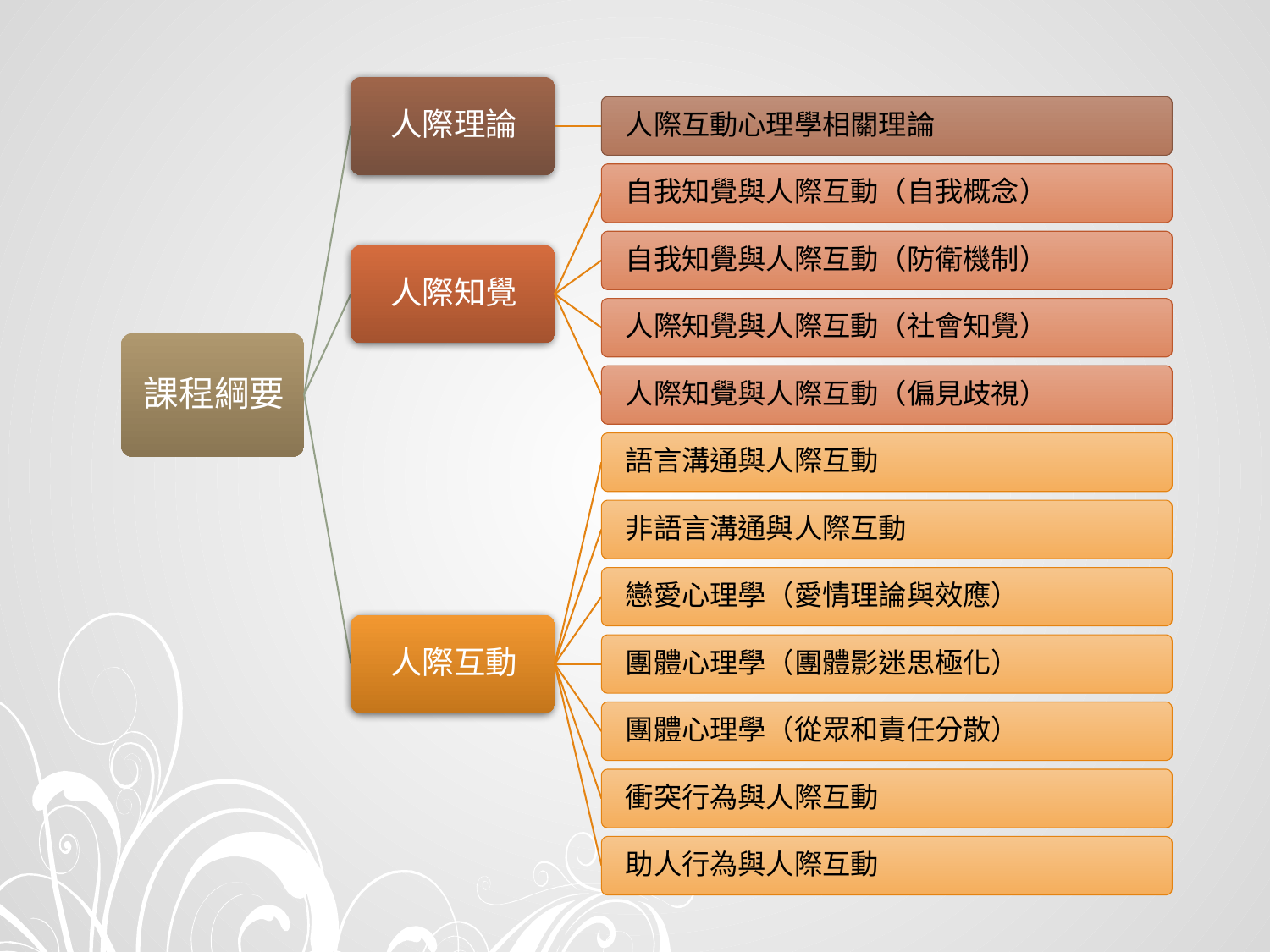

課程綱要

人際理論

  人際互動心理學相關理論

人際知覺

  自我知覺與人際互動（自我概念）

  自我知覺與人際互動（防衛機制）

  人際知覺與人際互動（社會知覺）

  人際知覺與人際互動（偏見歧視）

人際互動

  語言溝通與人際互動

  非語言溝通與人際互動

  戀愛心理學（愛情理論與效應）

  團體心理學（團體影迷思極化）

  團體心理學（從眾和責任分散）

  衝突行為與人際互動

  助人行為與人際互動